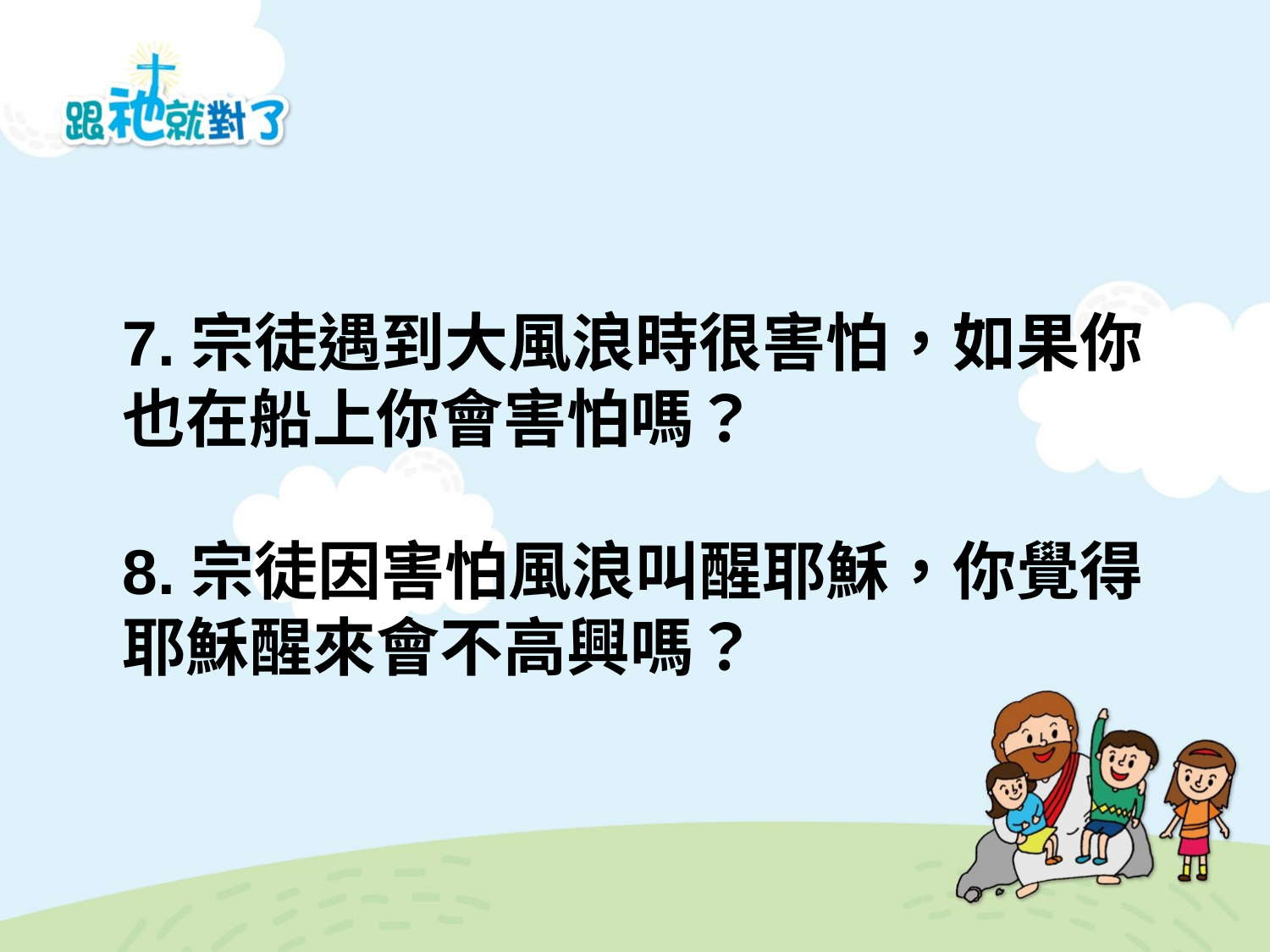

7.宗徒遇到大風浪時很害怕，如果你也在船上你會害怕嗎？

8.宗徒因害怕風浪叫醒耶穌，你覺得耶穌醒來會不高興嗎？